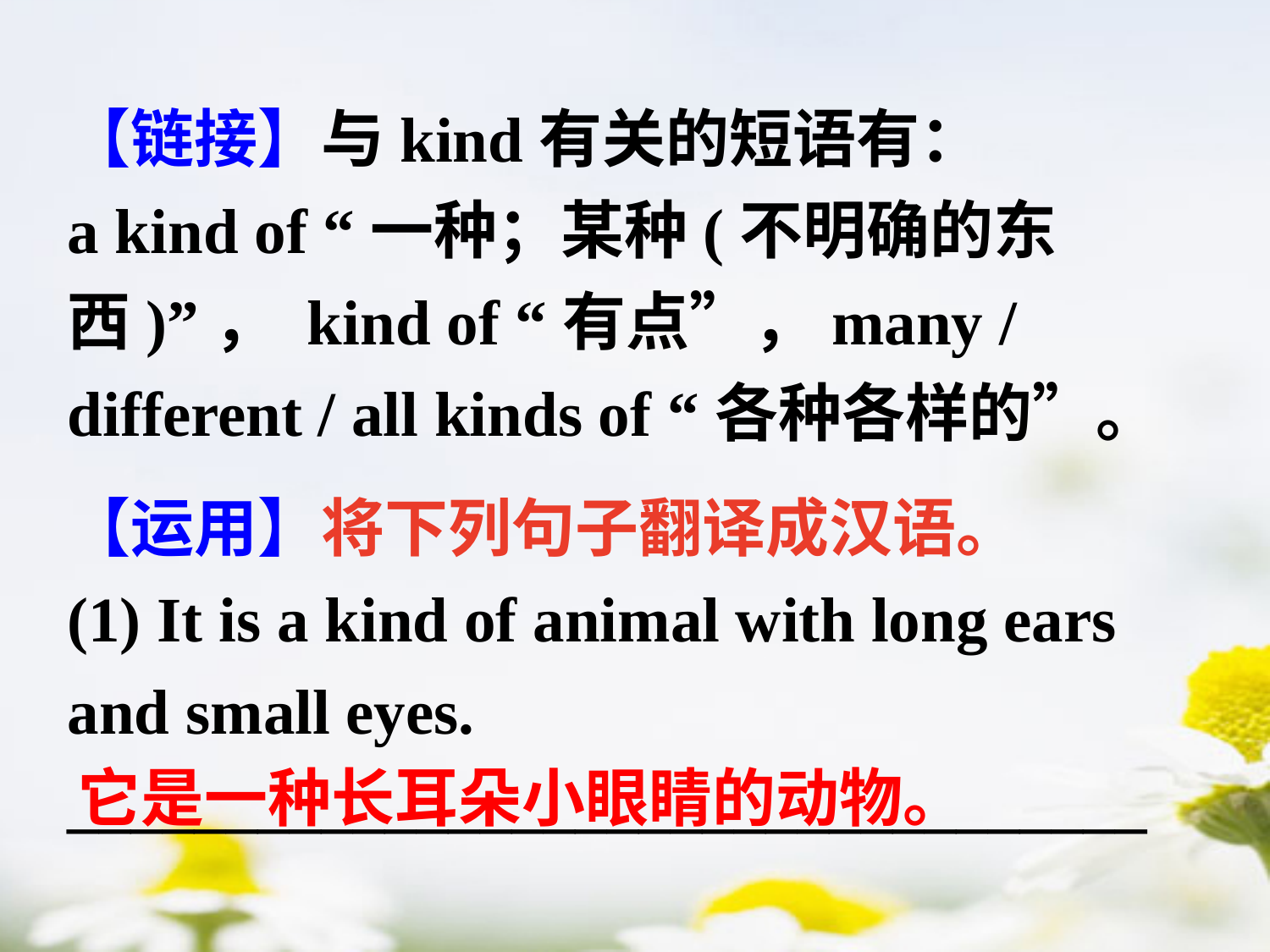

【链接】与kind有关的短语有：
a kind of “一种；某种(不明确的东西)”， kind of “有点”，many / different / all kinds of “各种各样的”。
【运用】将下列句子翻译成汉语。
(1) It is a kind of animal with long ears and small eyes.
__________________________________
它是一种长耳朵小眼睛的动物。